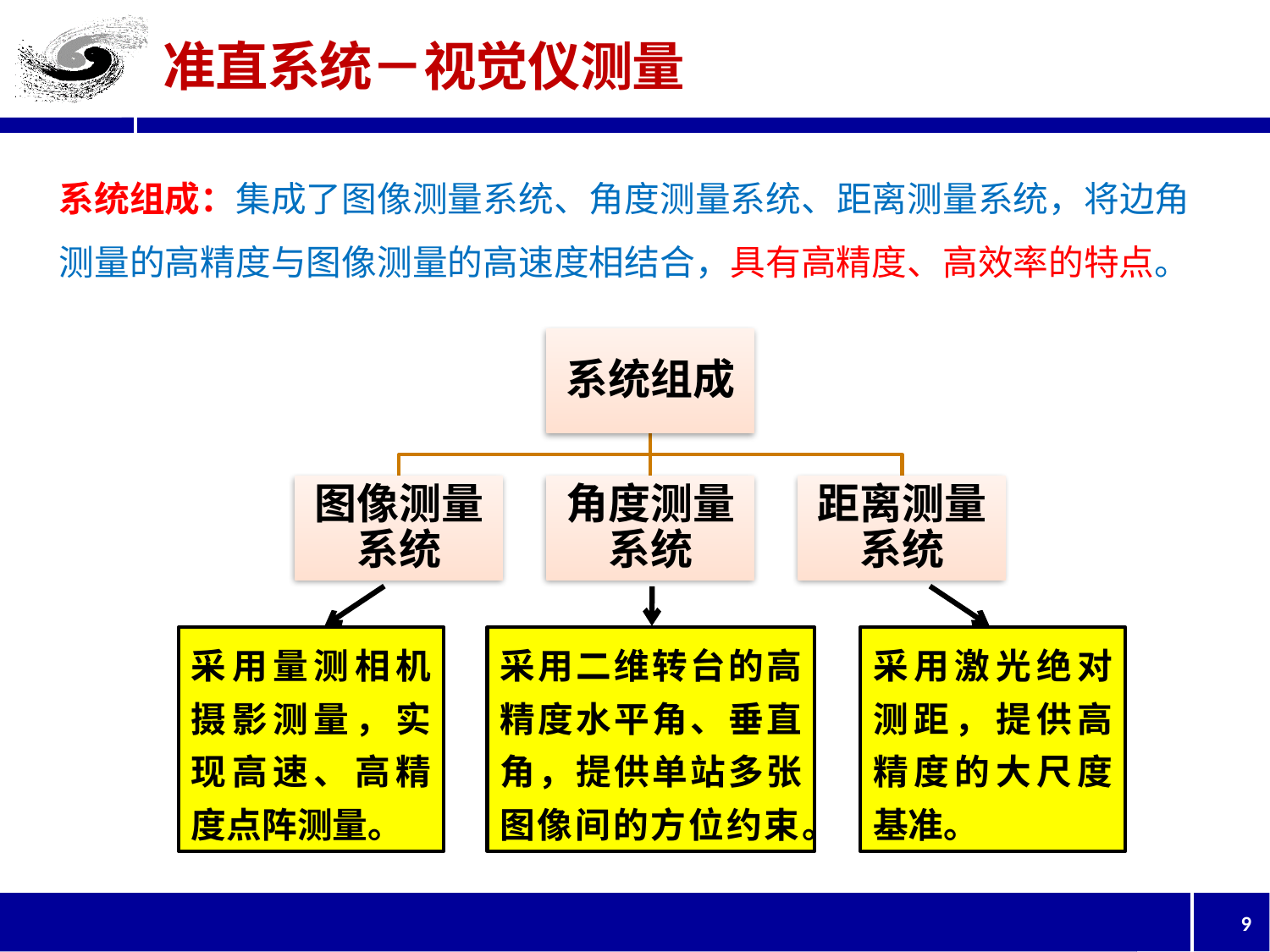

# 准直系统－视觉仪测量
系统组成：集成了图像测量系统、角度测量系统、距离测量系统，将边角测量的高精度与图像测量的高速度相结合，具有高精度、高效率的特点。
系统组成
图像测量系统
角度测量系统
距离测量系统
采用量测相机摄影测量，实现高速、高精度点阵测量。
采用二维转台的高精度水平角、垂直角，提供单站多张图像间的方位约束。
采用激光绝对测距，提供高精度的大尺度基准。